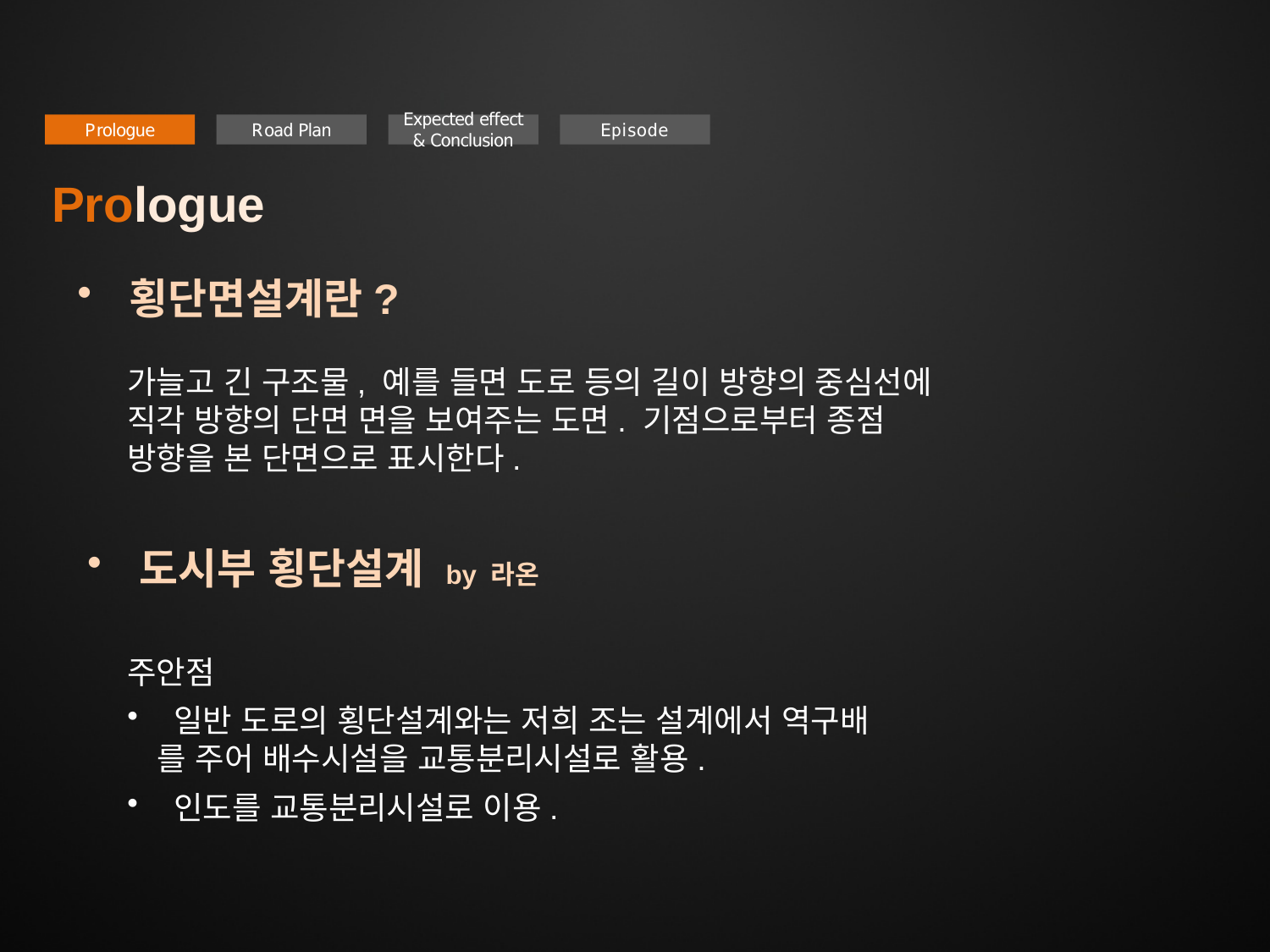

Prologue
Road Plan
Expected effect & Conclusion
Episode
Prologue
 횡단면설계란?
가늘고 긴 구조물, 예를 들면 도로 등의 길이 방향의 중심선에 직각 방향의 단면 면을 보여주는 도면. 기점으로부터 종점 방향을 본 단면으로 표시한다.
 도시부 횡단설계 by 라온
주안점
 일반 도로의 횡단설계와는 저희 조는 설계에서 역구배     를 주어 배수시설을 교통분리시설로 활용.
 인도를 교통분리시설로 이용.